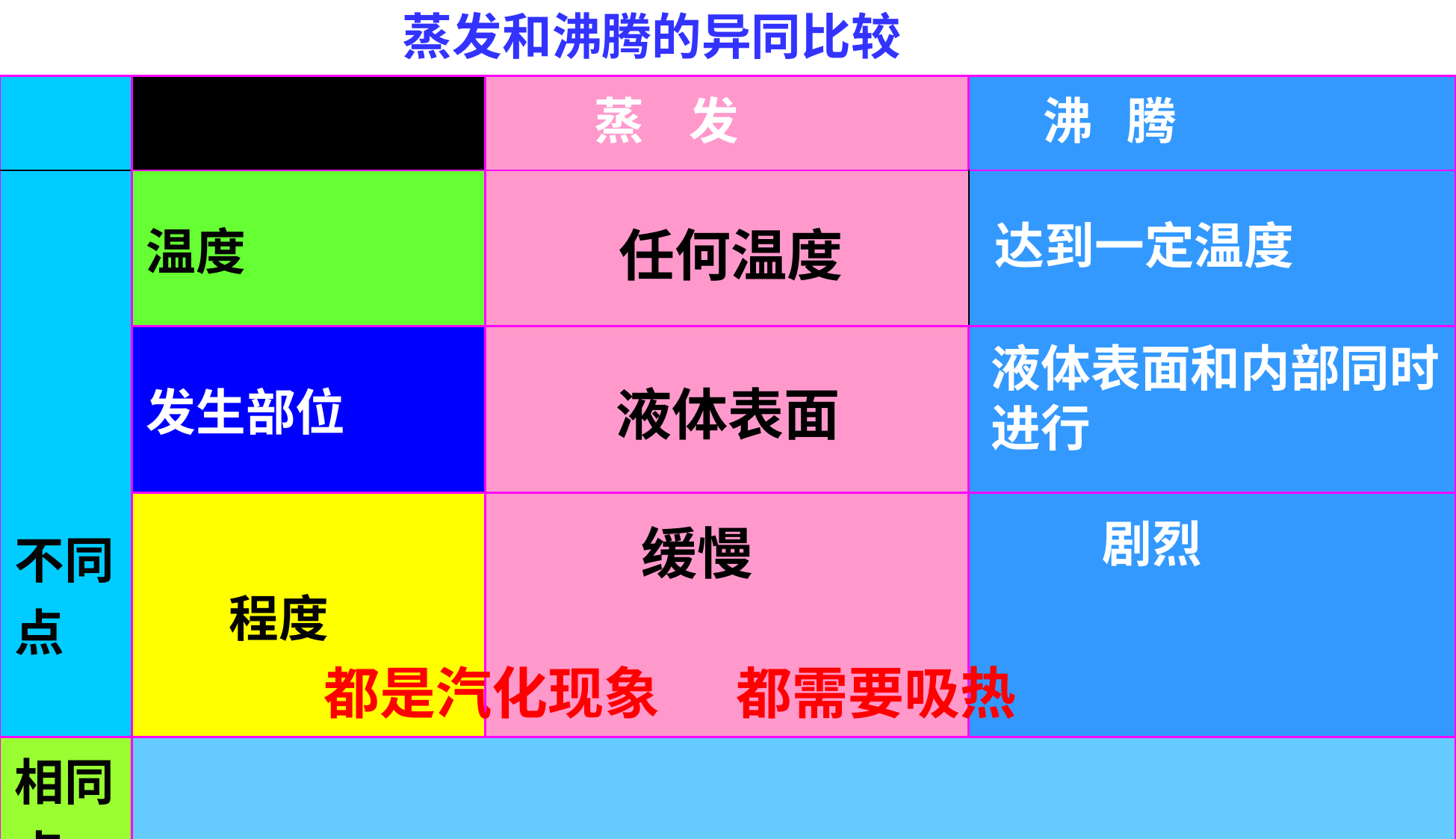

蒸发和沸腾的异同比较
|  |  | 蒸 发 | 沸 腾 |
| --- | --- | --- | --- |
| 不同点 | 温度 |  |  |
|  | 发生部位 |  |  |
|  | 程度 |  |  |
| 相同点 |  |  |  |

达到一定温度
任何温度

液体表面和内部同时进行
液体表面

剧烈
缓慢

都是汽化现象      都需要吸热